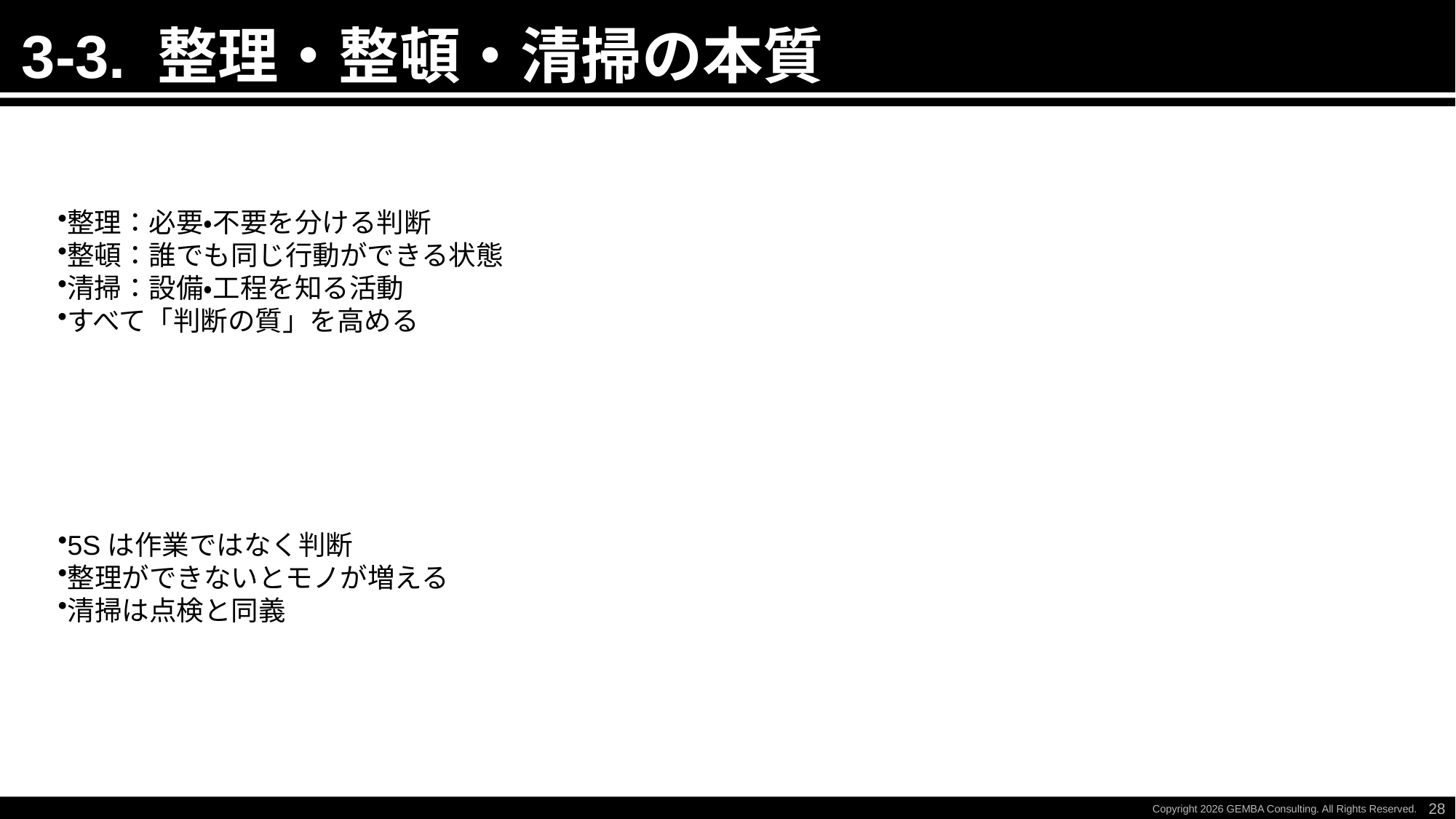

3-3. 整理・整頓・清掃の本質
整理：必要・不要を分ける判断
整頓：誰でも同じ行動ができる状態
清掃：設備・工程を知る活動
すべて「判断の質」を高める
5Sは作業ではなく判断
整理ができないとモノが増える
清掃は点検と同義
28